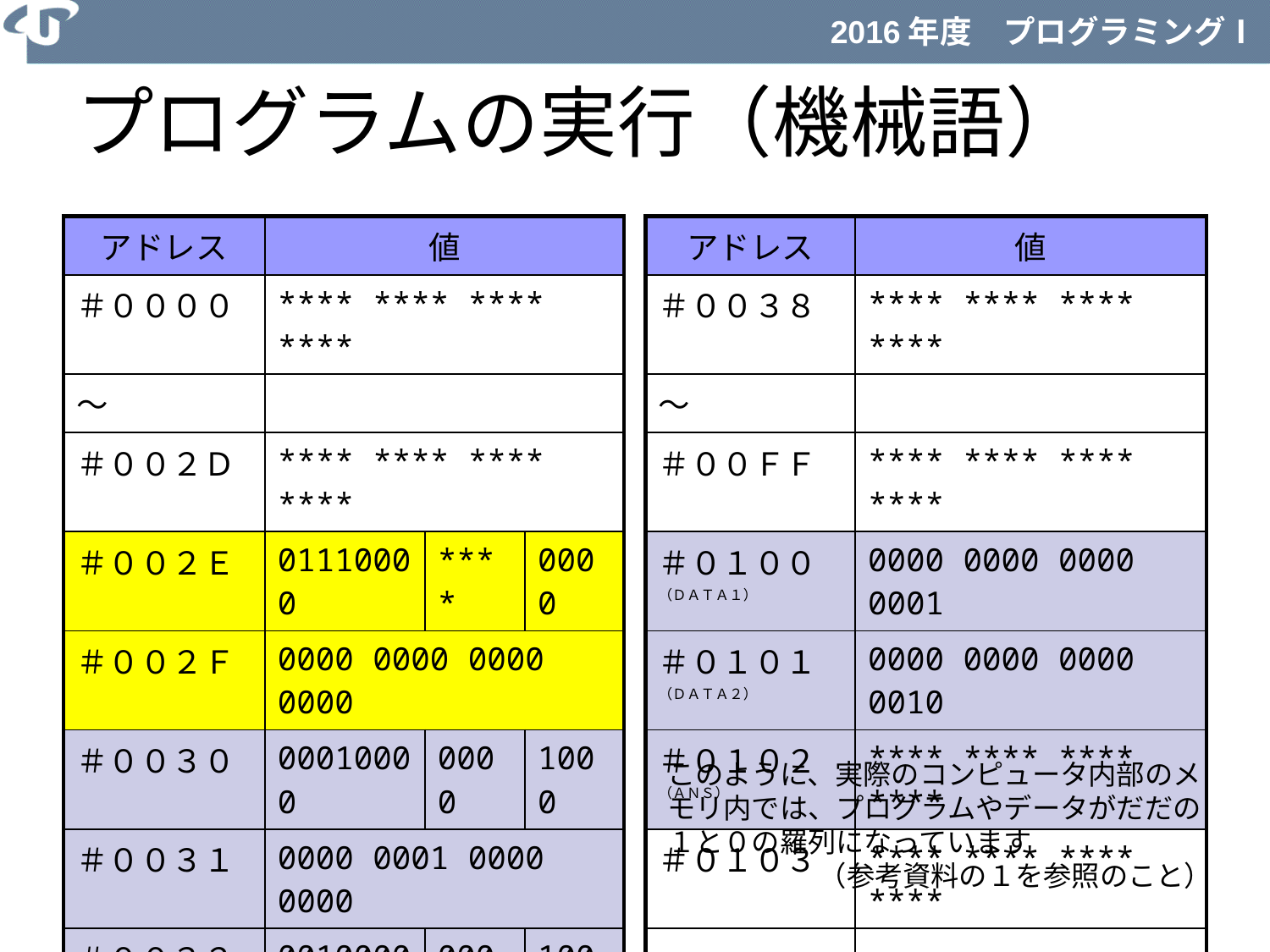

プログラムの実行（機械語）
| アドレス | 値 |  |  |
| --- | --- | --- | --- |
| ＃００００ | \*\*\*\* \*\*\*\* \*\*\*\* \*\*\*\* |  |  |
| ～ |  |  |  |
| ＃００２Ｄ | \*\*\*\* \*\*\*\* \*\*\*\* \*\*\*\* |  |  |
| ＃００２Ｅ | 01110000 | \*\*\*\* | 0000 |
| ＃００２Ｆ | 0000 0000 0000 0000 |  |  |
| ＃００３０ | 00010000 | 0000 | 1000 |
| ＃００３１ | 0000 0001 0000 0000 |  |  |
| ＃００３２ | 00100000 | 0000 | 1000 |
| ＃００３３ | 0000 0001 0000 0001 |  |  |
| ＃００３４ | 00010001 | 0000 | 1000 |
| ＃００３５ | 0000 0001 0000 0010 |  |  |
| ＃００３６ | 01110001 | 0000 | \*\*\*\* |
| ＃００３７ | 10000001 | \*\*\*\* | \*\*\*\* |
| アドレス | 値 |
| --- | --- |
| ＃００３８ | \*\*\*\* \*\*\*\* \*\*\*\* \*\*\*\* |
| ～ |  |
| ＃００ＦＦ | \*\*\*\* \*\*\*\* \*\*\*\* \*\*\*\* |
| ＃０１００（ＤＡＴＡ１） | 0000 0000 0000 0001 |
| ＃０１０１（ＤＡＴＡ２） | 0000 0000 0000 0010 |
| ＃０１０２（ＡＮＳ） | \*\*\*\* \*\*\*\* \*\*\*\* \*\*\*\* |
| ＃０１０３ | \*\*\*\* \*\*\*\* \*\*\*\* \*\*\*\* |
| ～ |  |
| ＃ＦＦＦＦ | \*\*\*\* \*\*\*\* \*\*\*\* \*\*\*\* |
このように、実際のコンピュータ内部のメモリ内では、プログラムやデータがだだの１と０の羅列になっています
（参考資料の１を参照のこと）